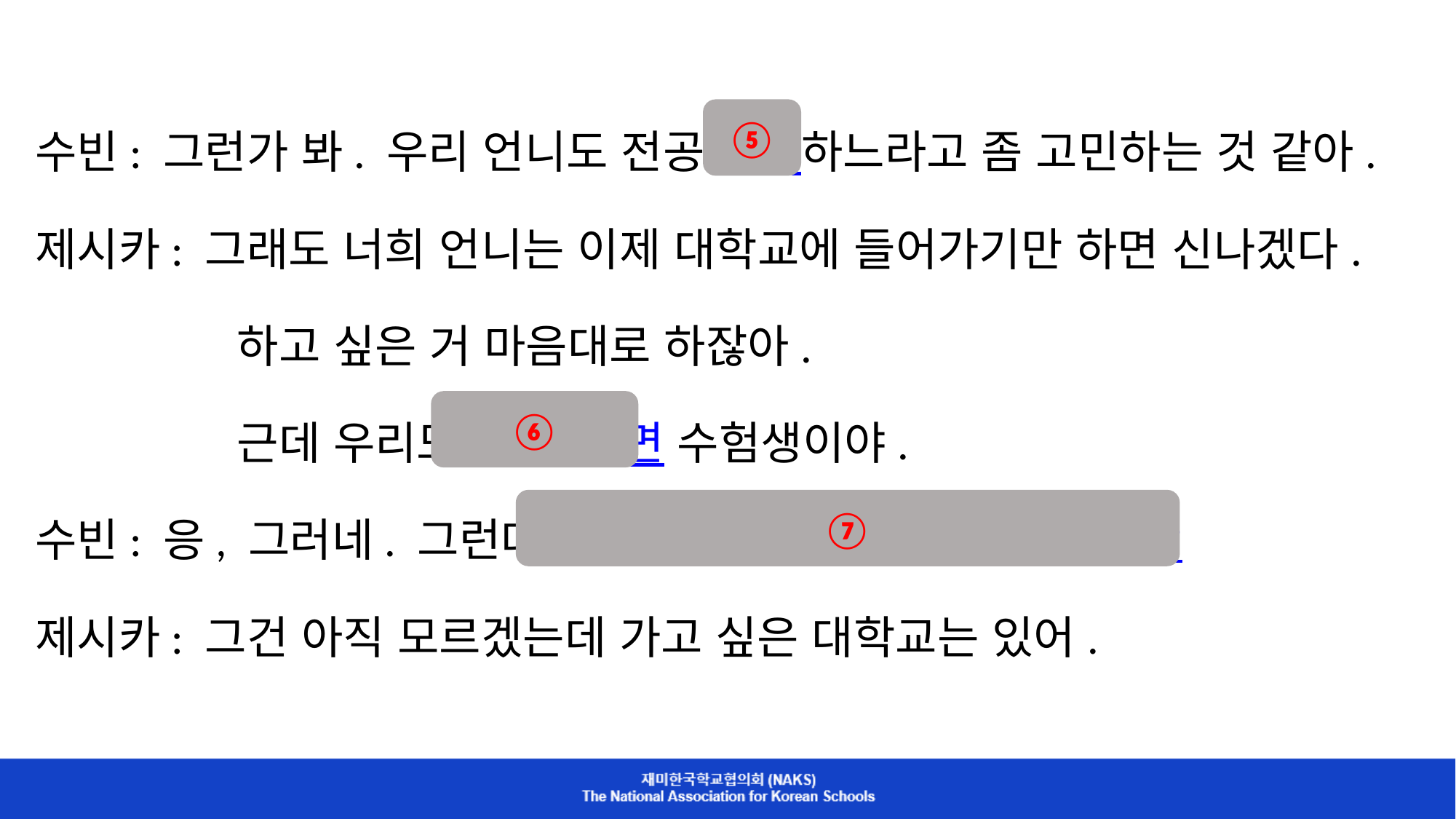

수빈: 그런가 봐. 우리 언니도 전공 선택하느라고 좀 고민하는 것 같아.
제시카: 그래도 너희 언니는 이제 대학교에 들어가기만 하면 신나겠다.
               하고 싶은 거 마음대로 하잖아.
               근데 우리도 몇 년 뒤면 수험생이야.
수빈: 응, 그러네. 그런데 넌 대학교에서 뭘 공부하고 싶어?
제시카: 그건 아직 모르겠는데 가고 싶은 대학교는 있어.
⑤
⑥
⑦